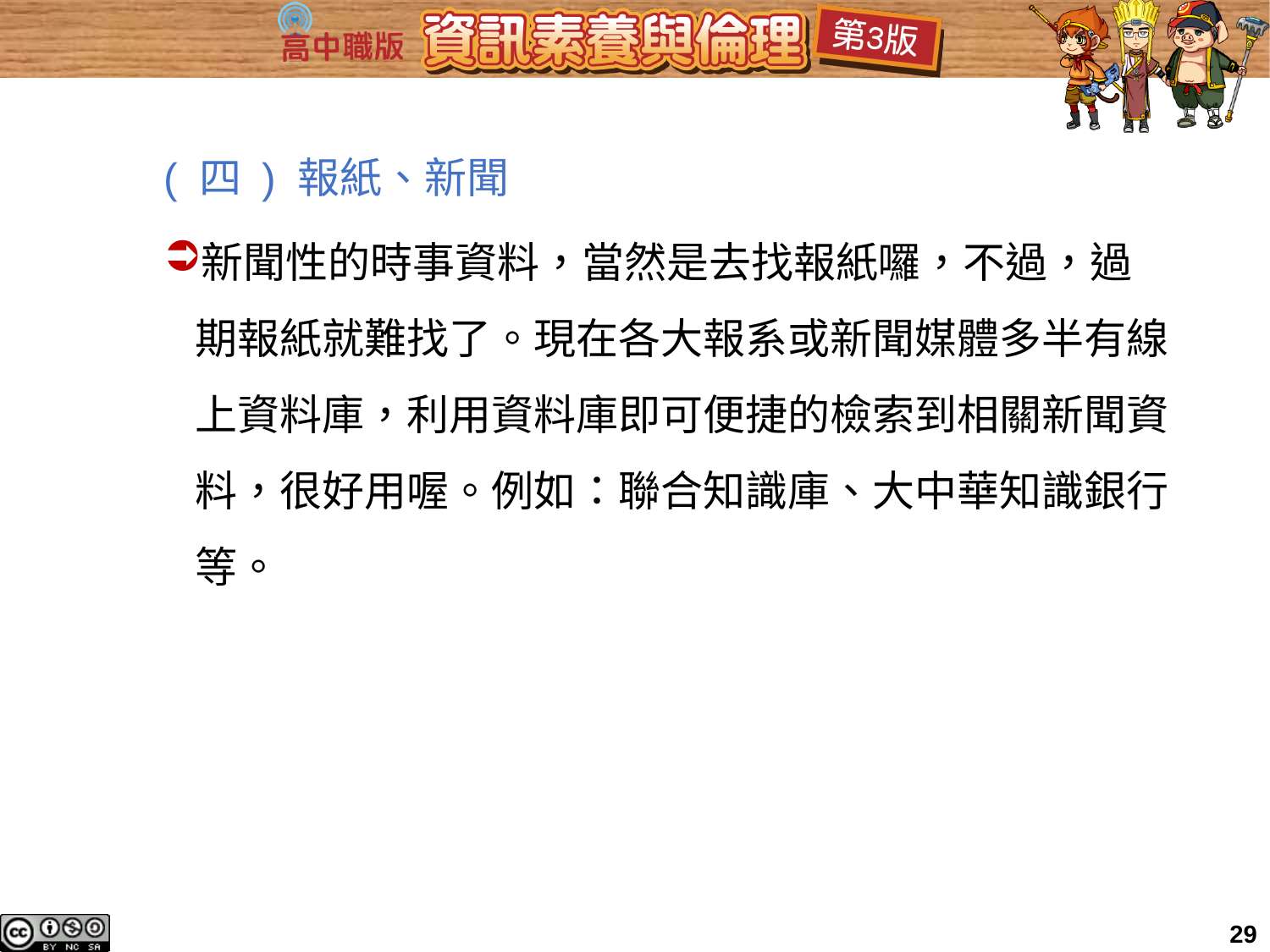

( 四 ) 報紙、新聞
新聞性的時事資料，當然是去找報紙囉，不過，過期報紙就難找了。現在各大報系或新聞媒體多半有線上資料庫，利用資料庫即可便捷的檢索到相關新聞資料，很好用喔。例如：聯合知識庫、大中華知識銀行等。
29